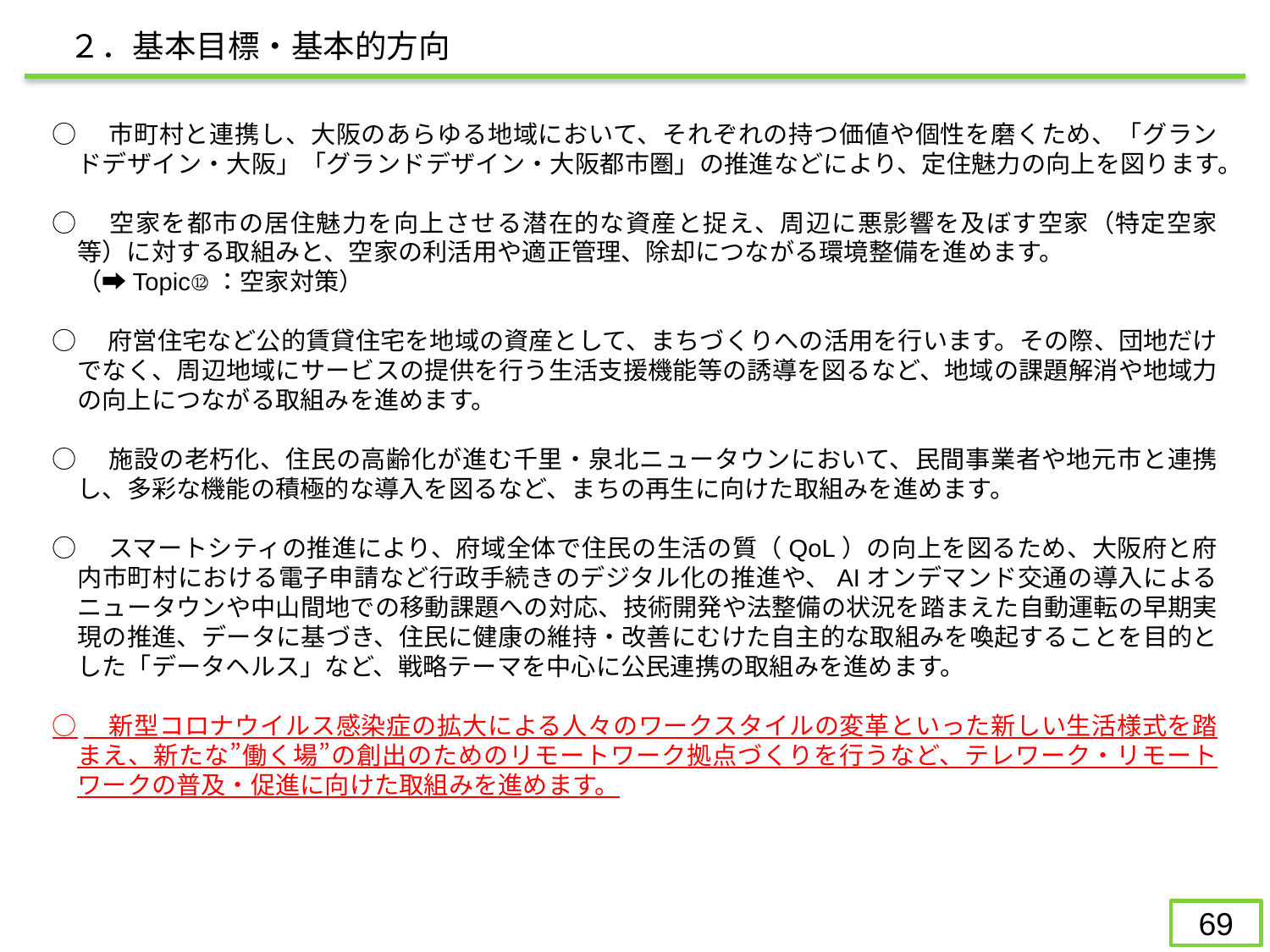

２．基本目標・基本的方向
○　市町村と連携し、大阪のあらゆる地域において、それぞれの持つ価値や個性を磨くため、「グランドデザイン・大阪」「グランドデザイン・大阪都市圏」の推進などにより、定住魅力の向上を図ります。

○　空家を都市の居住魅力を向上させる潜在的な資産と捉え、周辺に悪影響を及ぼす空家（特定空家等）に対する取組みと、空家の利活用や適正管理、除却につながる環境整備を進めます。
　（➡Topic⑫：空家対策）

○　府営住宅など公的賃貸住宅を地域の資産として、まちづくりへの活用を行います。その際、団地だけでなく、周辺地域にサービスの提供を行う生活支援機能等の誘導を図るなど、地域の課題解消や地域力の向上につながる取組みを進めます。

○　施設の老朽化、住民の高齢化が進む千里・泉北ニュータウンにおいて、民間事業者や地元市と連携し、多彩な機能の積極的な導入を図るなど、まちの再生に向けた取組みを進めます。

○　スマートシティの推進により、府域全体で住民の生活の質（QoL）の向上を図るため、大阪府と府内市町村における電子申請など行政手続きのデジタル化の推進や、AIオンデマンド交通の導入によるニュータウンや中山間地での移動課題への対応、技術開発や法整備の状況を踏まえた自動運転の早期実現の推進、データに基づき、住民に健康の維持・改善にむけた自主的な取組みを喚起することを目的とした「データヘルス」など、戦略テーマを中心に公民連携の取組みを進めます。

○　新型コロナウイルス感染症の拡大による人々のワークスタイルの変革といった新しい生活様式を踏まえ、新たな”働く場”の創出のためのリモートワーク拠点づくりを行うなど、テレワーク・リモートワークの普及・促進に向けた取組みを進めます。

69